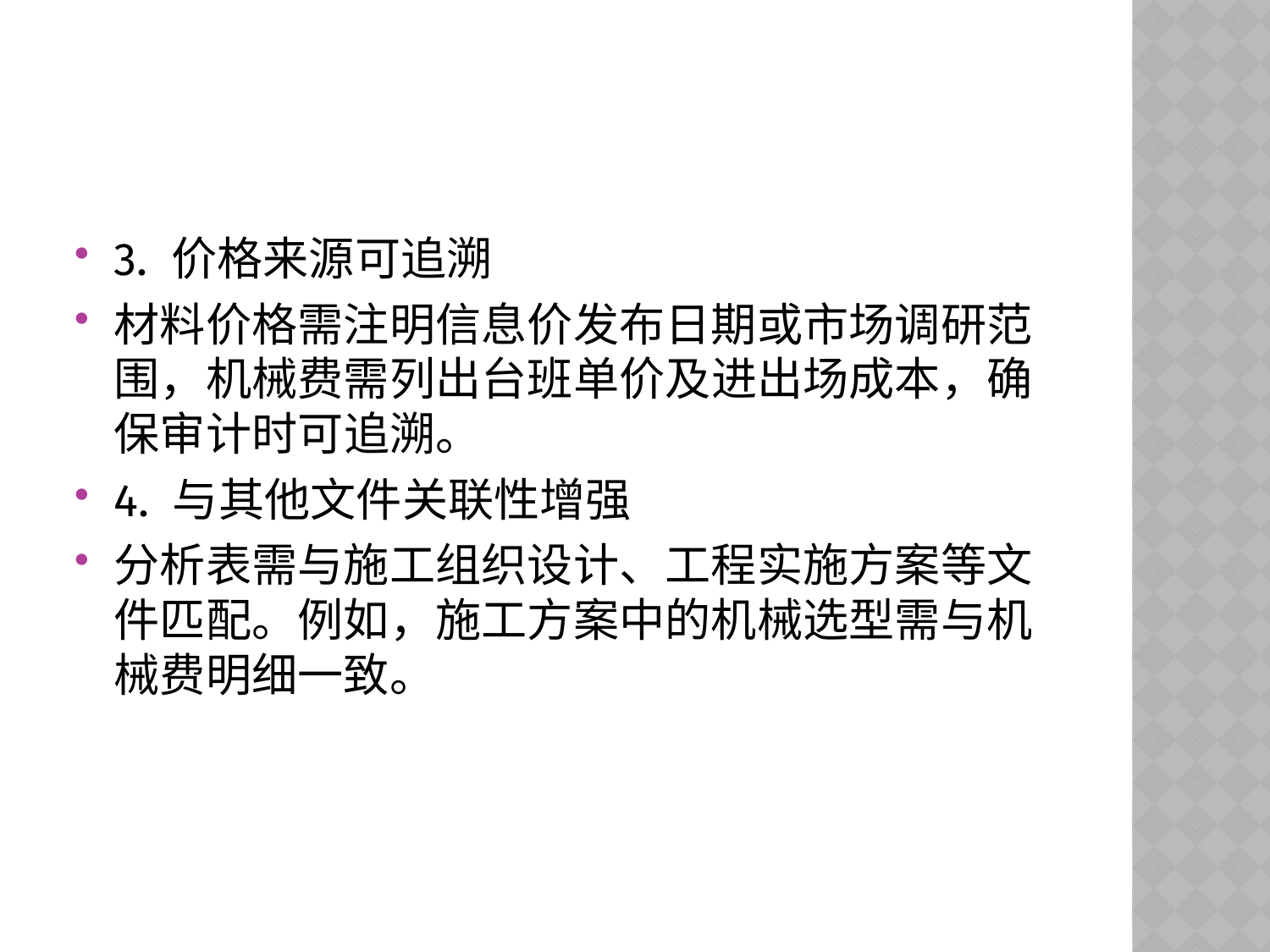

#
3. 价格来源可追溯
材料价格需注明信息价发布日期或市场调研范围，机械费需列出台班单价及进出场成本，确保审计时可追溯。
4. 与其他文件关联性增强
分析表需与施工组织设计、工程实施方案等文件匹配。例如，施工方案中的机械选型需与机械费明细一致。